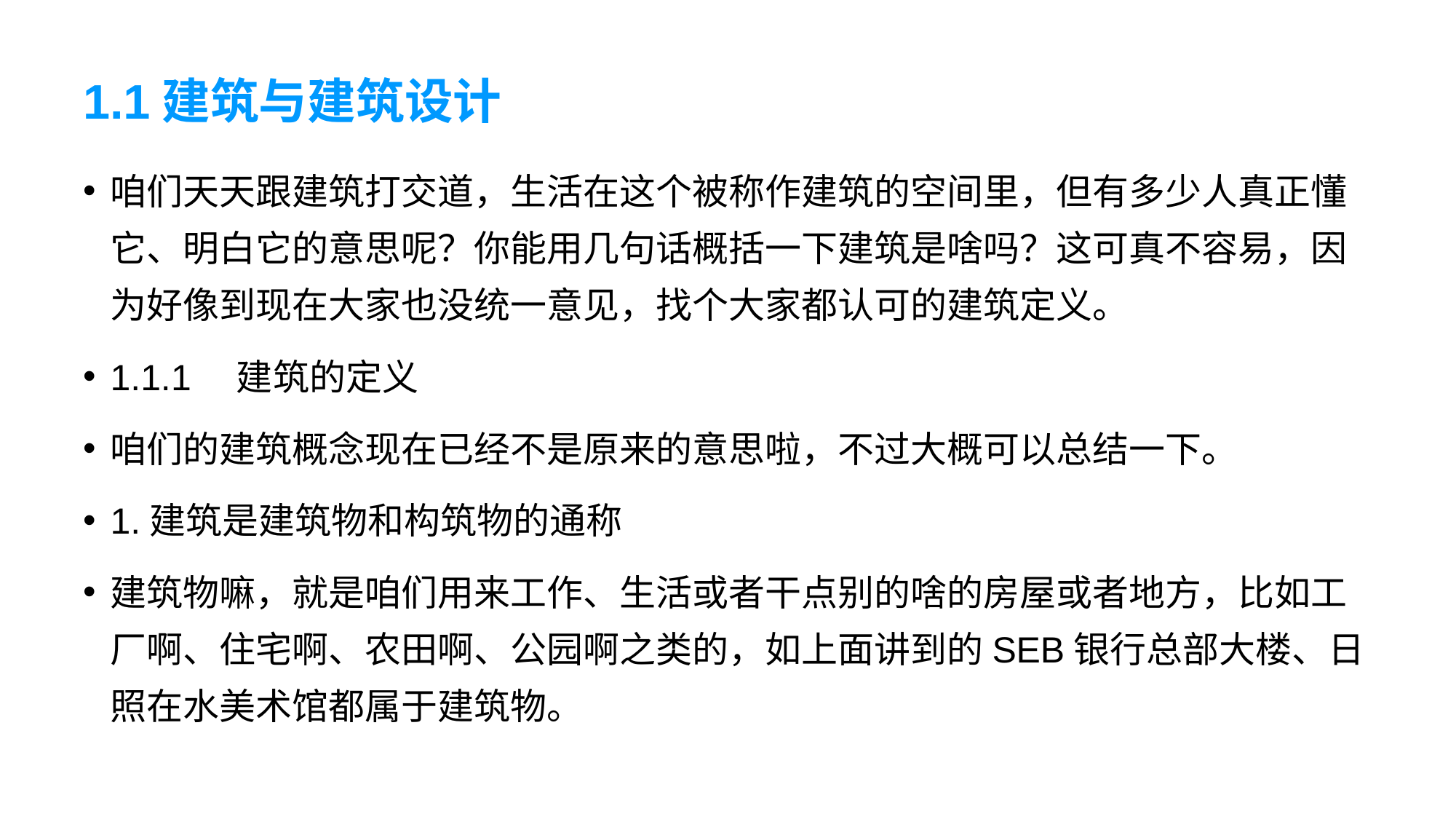

# 1.1建筑与建筑设计
咱们天天跟建筑打交道，生活在这个被称作建筑的空间里，但有多少人真正懂它、明白它的意思呢？你能用几句话概括一下建筑是啥吗？这可真不容易，因为好像到现在大家也没统一意见，找个大家都认可的建筑定义。
1.1.1 建筑的定义
咱们的建筑概念现在已经不是原来的意思啦，不过大概可以总结一下。
1.建筑是建筑物和构筑物的通称
建筑物嘛，就是咱们用来工作、生活或者干点别的啥的房屋或者地方，比如工厂啊、住宅啊、农田啊、公园啊之类的，如上面讲到的SEB银行总部大楼、日照在水美术馆都属于建筑物。